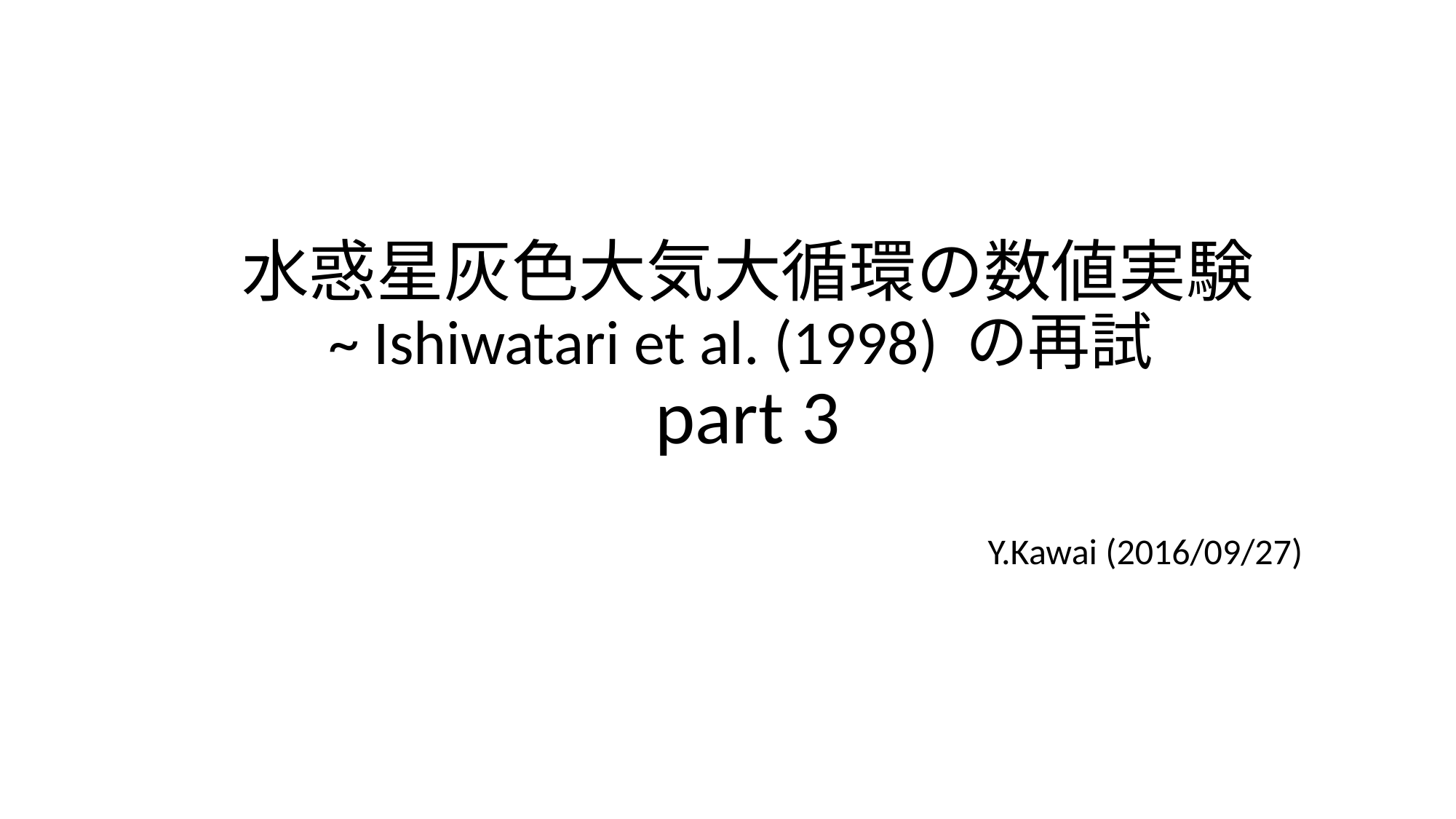

# 水惑星灰色大気大循環の数値実験 ~ Ishiwatari et al. (1998) の再試 part 3
Y.Kawai (2016/09/27)